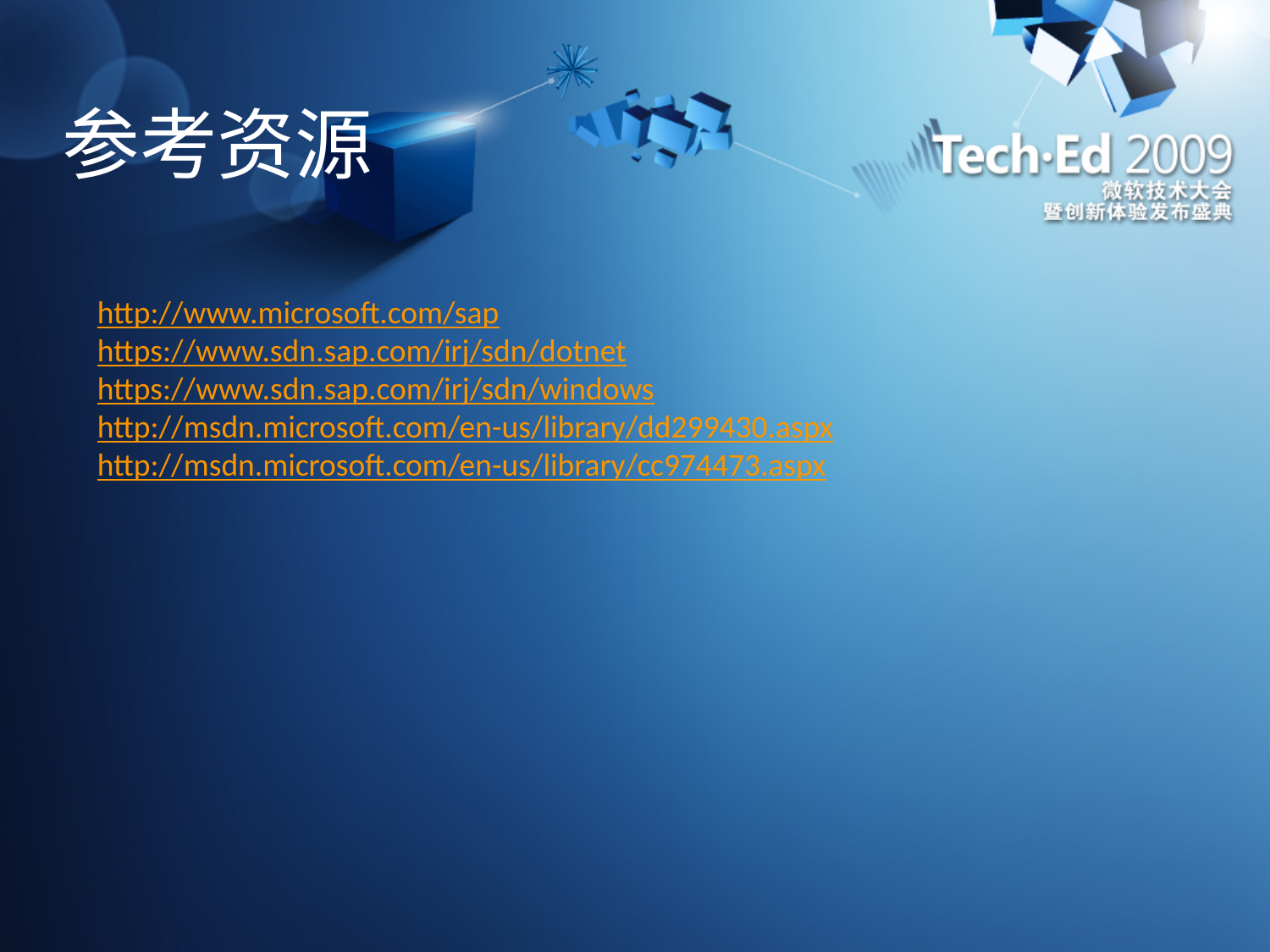

# 参考资源
http://www.microsoft.com/sap
https://www.sdn.sap.com/irj/sdn/dotnet
https://www.sdn.sap.com/irj/sdn/windows
http://msdn.microsoft.com/en-us/library/dd299430.aspx
http://msdn.microsoft.com/en-us/library/cc974473.aspx